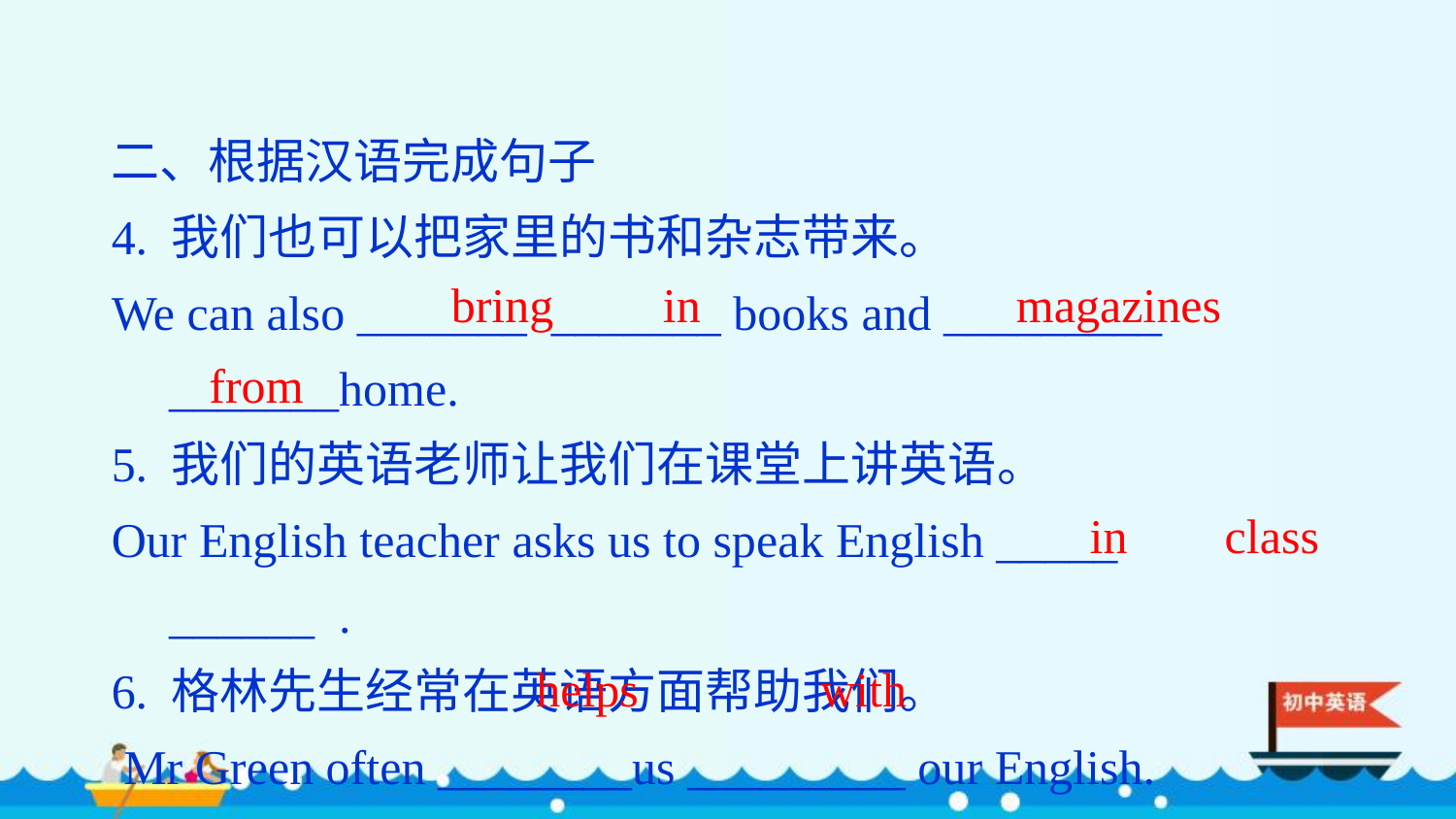

二、根据汉语完成句子
4. 我们也可以把家里的书和杂志带来。
We can also _______  _______ books and _________  _______home.
5. 我们的英语老师让我们在课堂上讲英语。
Our English teacher asks us to speak English _____  ______  .
6. 格林先生经常在英语方面帮助我们。
 Mr Green often ________us _________ our English.
bring         in                          magazines
from
in        class
helps               with